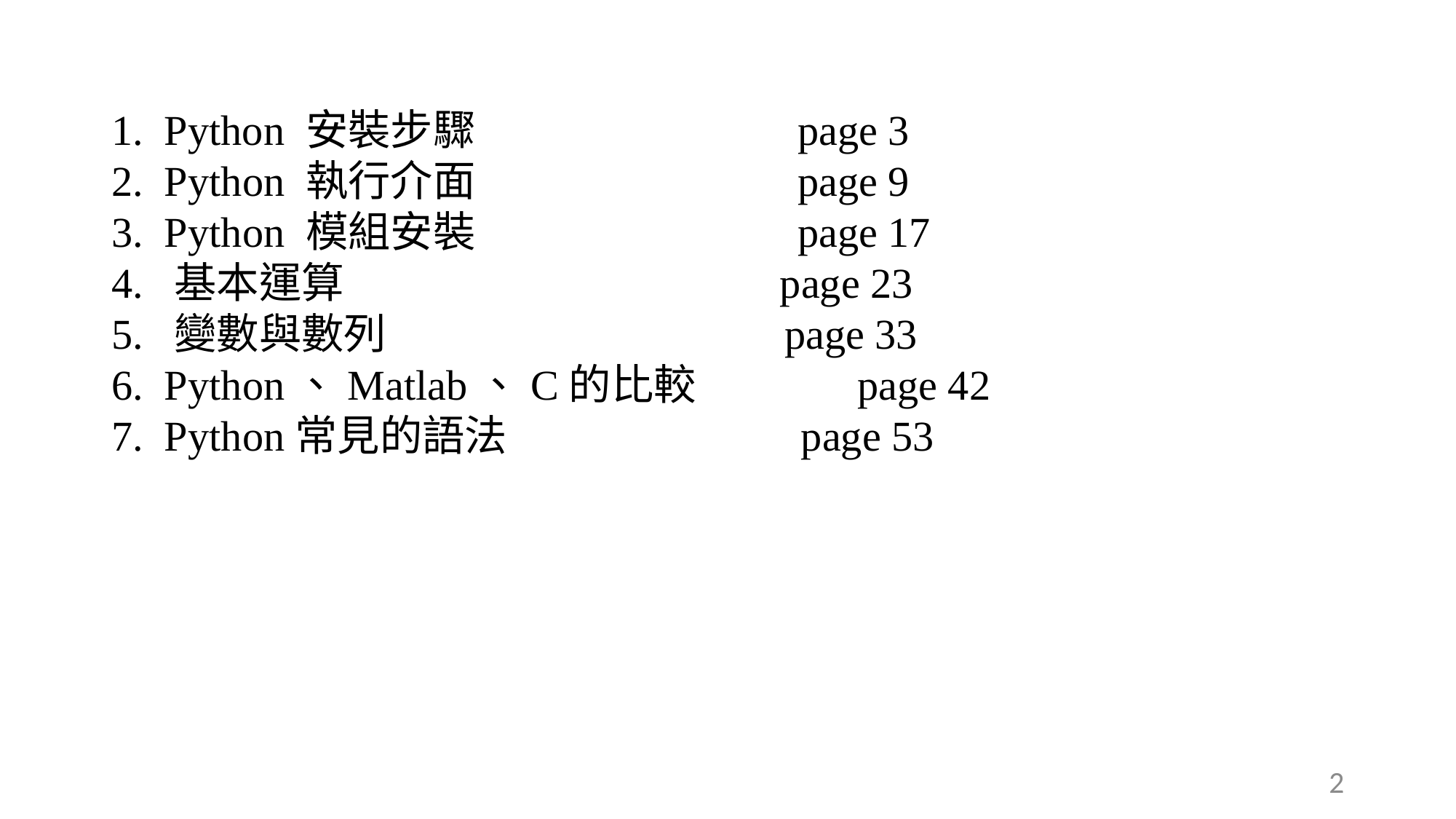

1.  Python 安裝步驟                                 page 3
2.  Python 執行介面                                 page 9
3.  Python 模組安裝                                 page 17
4.  基本運算                                             page 23
5.  變數與數列                                         page 33
6.  Python、Matlab、C的比較                page 42
7.  Python常見的語法                              page 53
2